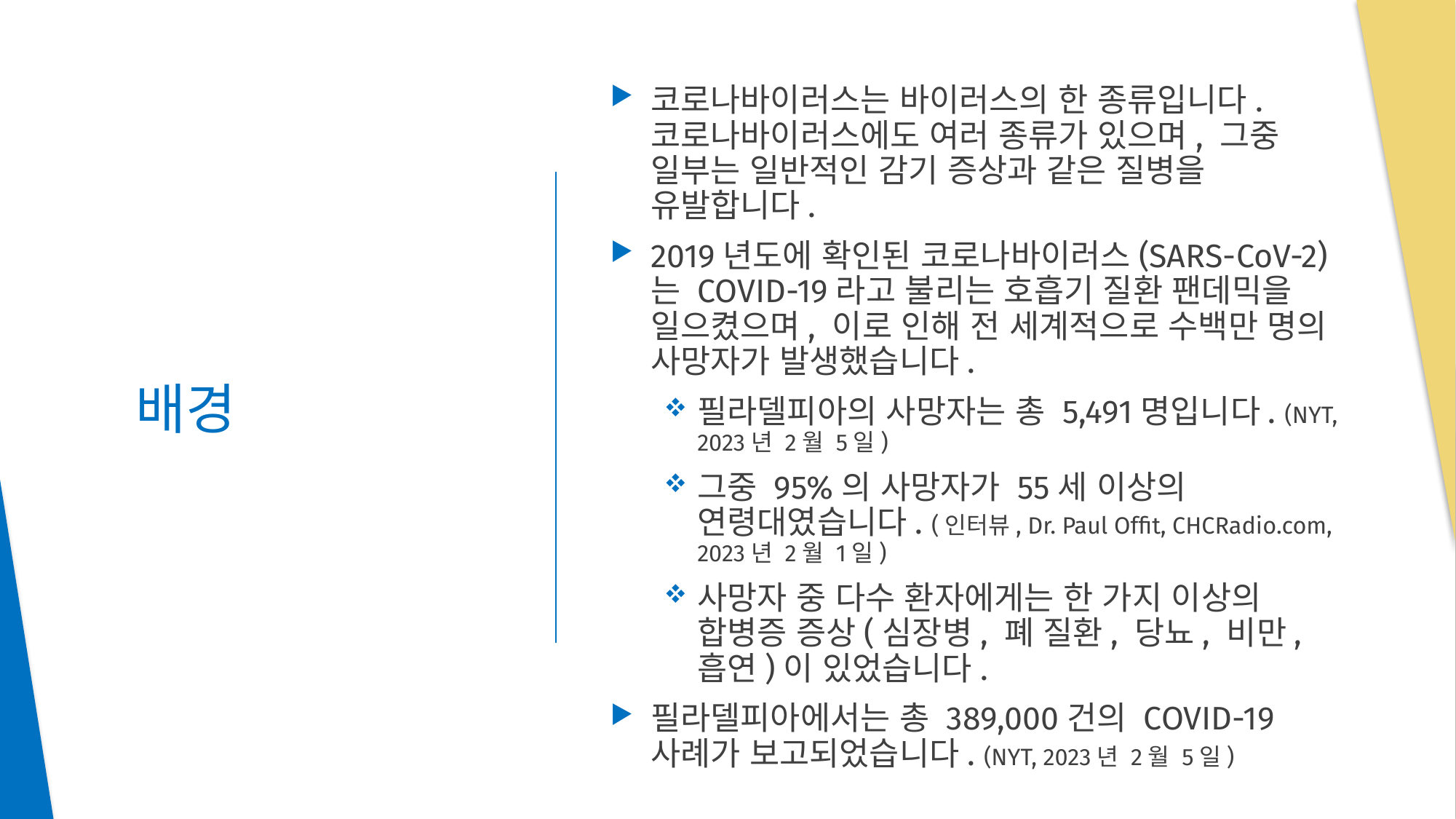

코로나바이러스는 바이러스의 한 종류입니다. 코로나바이러스에도 여러 종류가 있으며, 그중 일부는 일반적인 감기 증상과 같은 질병을 유발합니다.
2019년도에 확인된 코로나바이러스(SARS-CoV-2)는 COVID-19라고 불리는 호흡기 질환 팬데믹을 일으켰으며, 이로 인해 전 세계적으로 수백만 명의 사망자가 발생했습니다.
필라델피아의 사망자는 총 5,491명입니다. (NYT, 2023년 2월 5일)
그중 95%의 사망자가 55세 이상의 연령대였습니다. (인터뷰, Dr. Paul Offit, CHCRadio.com, 2023년 2월 1일)
사망자 중 다수 환자에게는 한 가지 이상의 합병증 증상(심장병, 폐 질환, 당뇨, 비만, 흡연)이 있었습니다.
필라델피아에서는 총 389,000건의 COVID-19 사례가 보고되었습니다. (NYT, 2023년 2월 5일)

# 배경